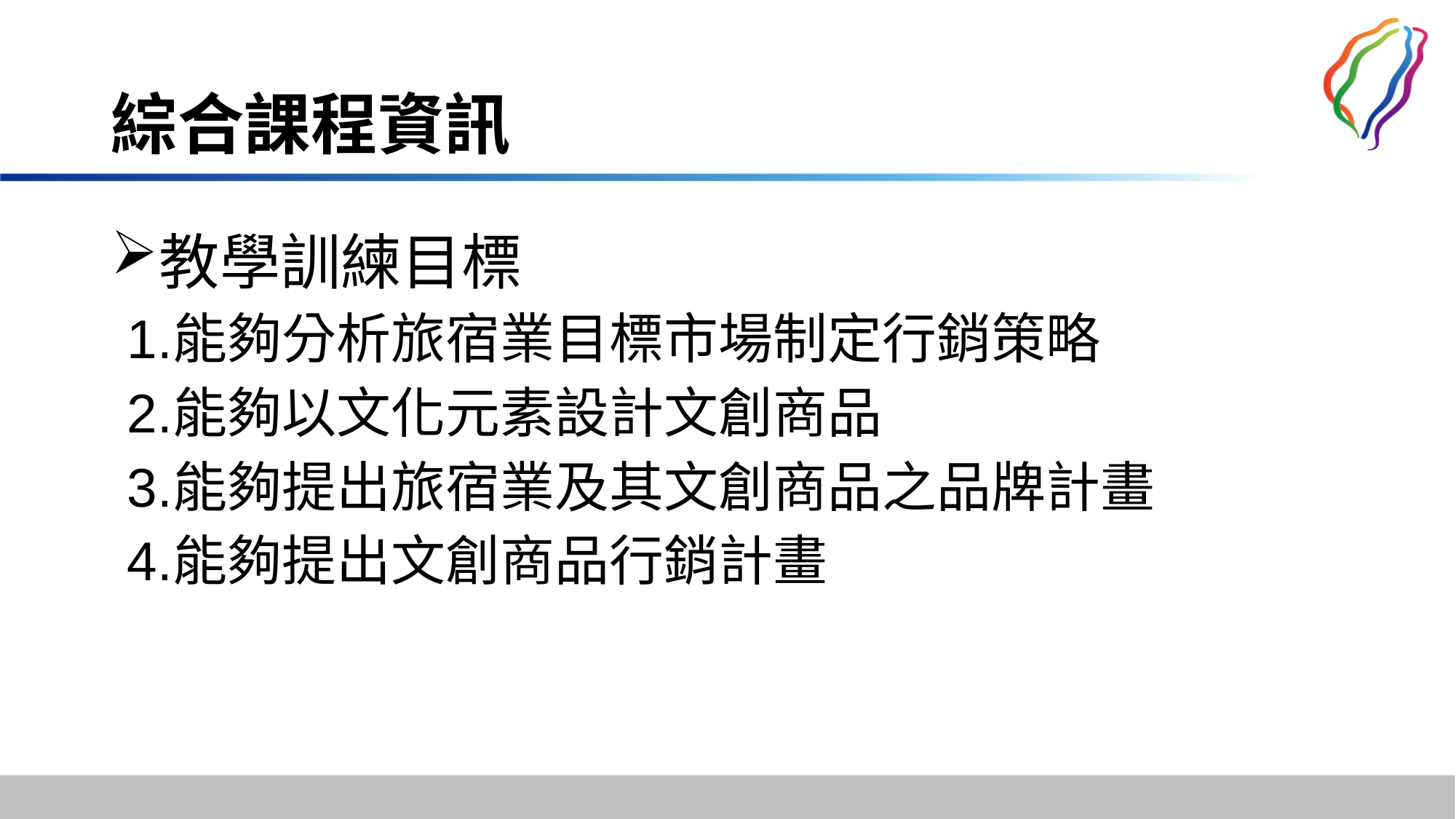

# 綜合課程資訊
教學訓練目標
能夠分析旅宿業目標市場制定行銷策略
能夠以文化元素設計文創商品
能夠提出旅宿業及其文創商品之品牌計畫
能夠提出文創商品行銷計畫